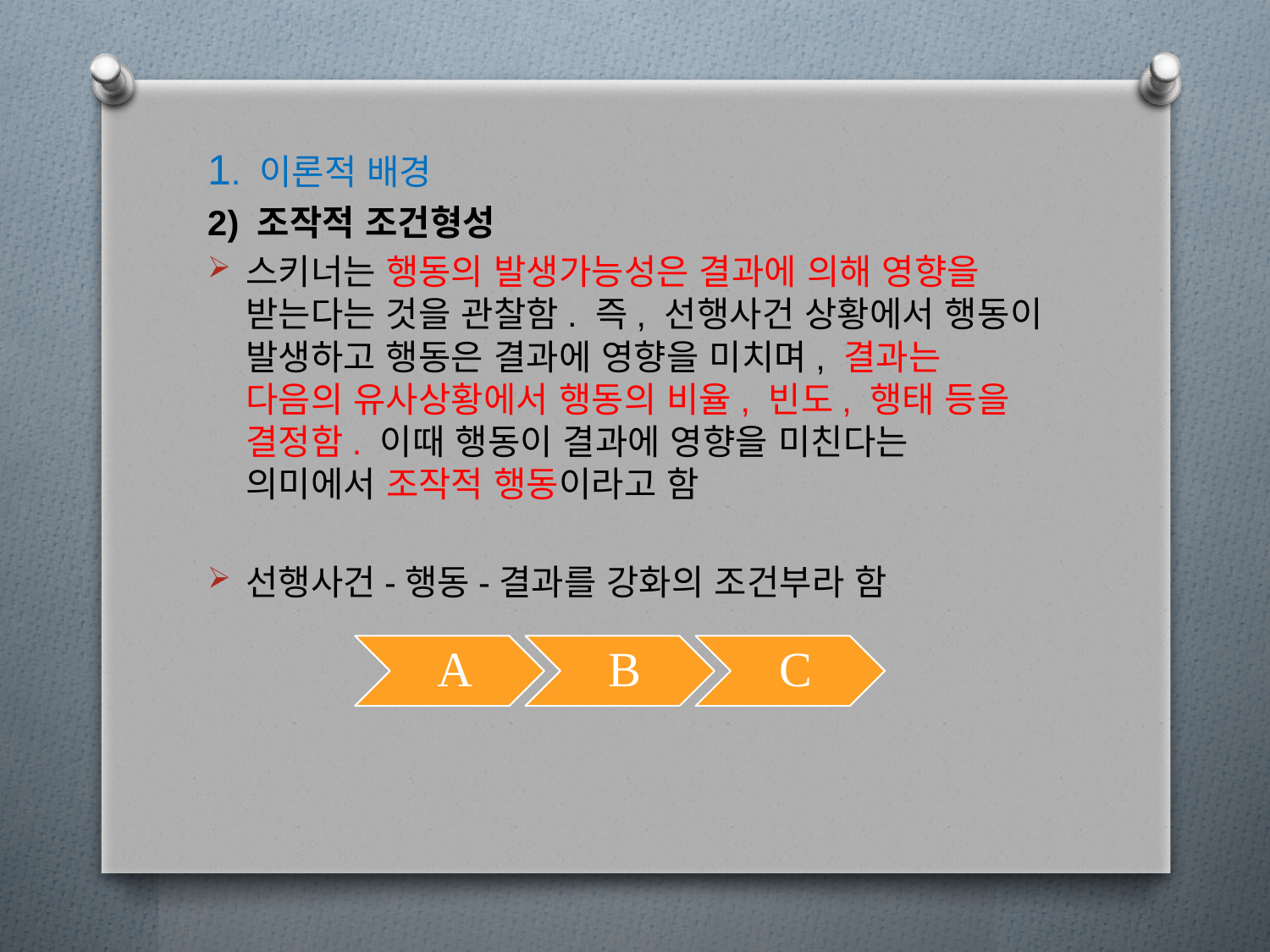

1. 이론적 배경
2) 조작적 조건형성
스키너는 행동의 발생가능성은 결과에 의해 영향을 받는다는 것을 관찰함. 즉, 선행사건 상황에서 행동이 발생하고 행동은 결과에 영향을 미치며, 결과는 다음의 유사상황에서 행동의 비율, 빈도, 행태 등을 결정함. 이때 행동이 결과에 영향을 미친다는 의미에서 조작적 행동이라고 함

선행사건-행동-결과를 강화의 조건부라 함

A
B
C